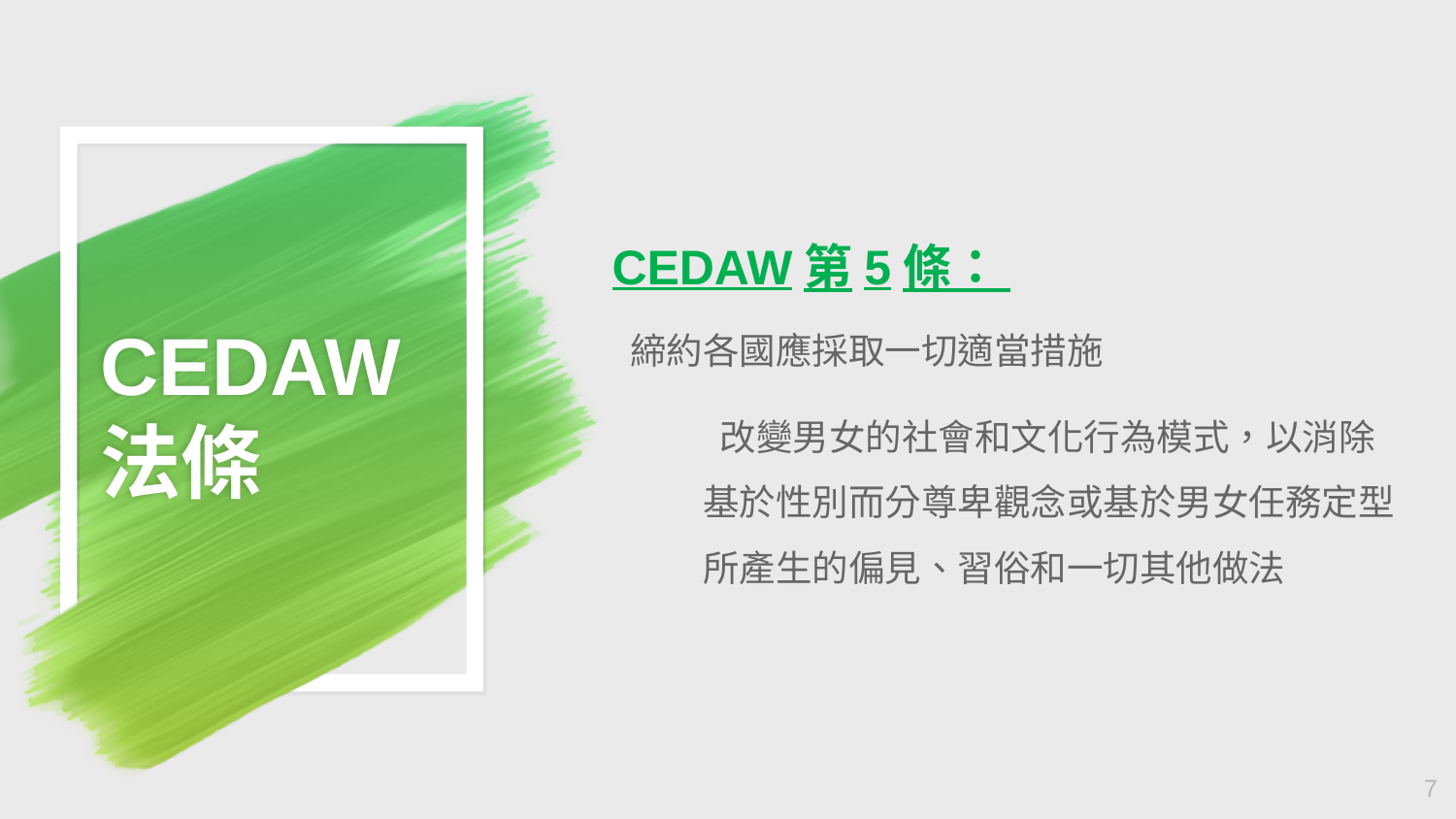

CEDAW第5條：
締約各國應採取一切適當措施
 改變男女的社會和文化行為模式，以消除基於性別而分尊卑觀念或基於男女任務定型所產生的偏見、習俗和一切其他做法
# CEDAW法條
7